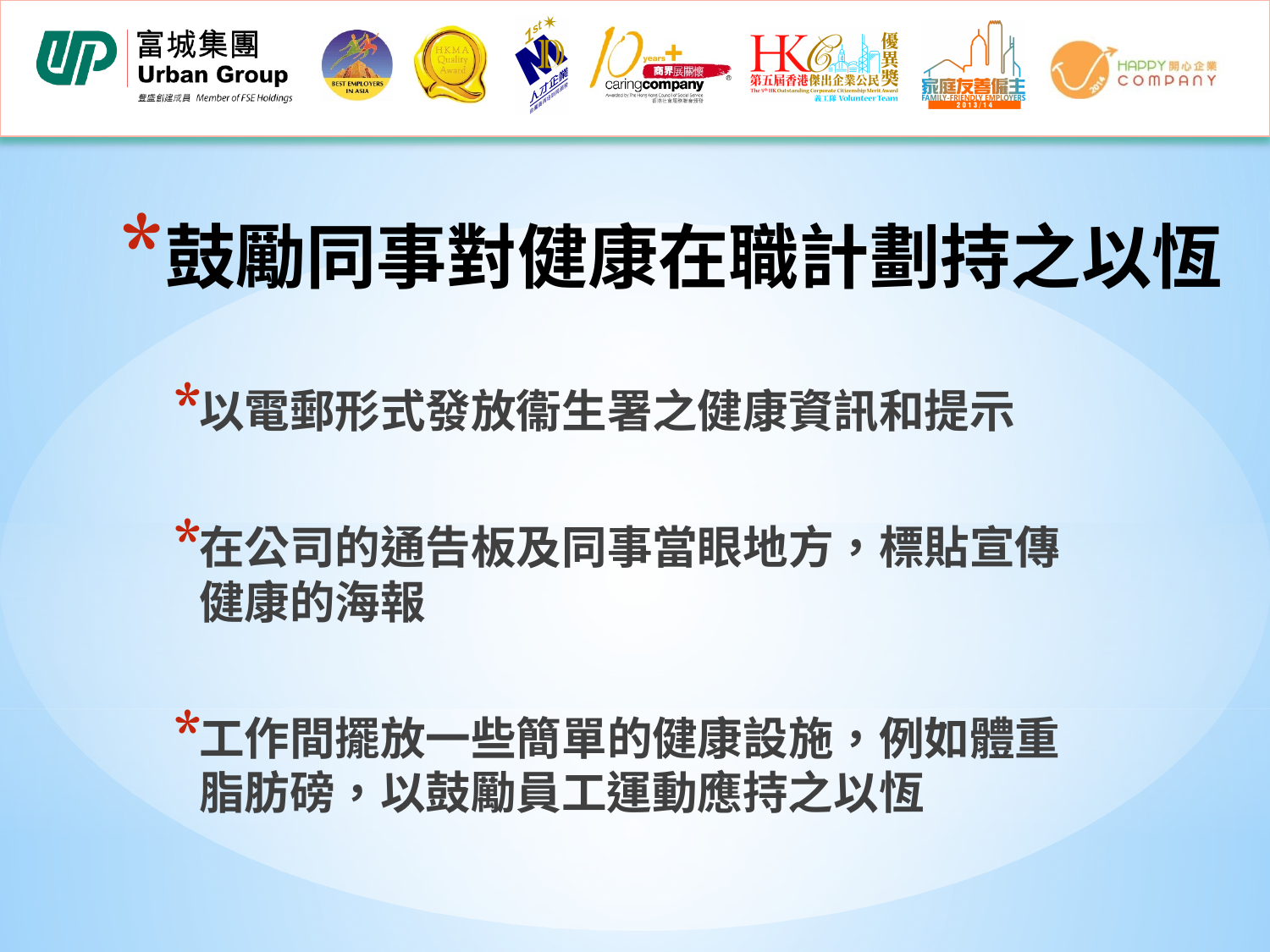

# 鼓勵同事對健康在職計劃持之以恆
以電郵形式發放衞生署之健康資訊和提示

在公司的通告板及同事當眼地方，標貼宣傳健康的海報

工作間擺放一些簡單的健康設施，例如體重脂肪磅，以鼓勵員工運動應持之以恆